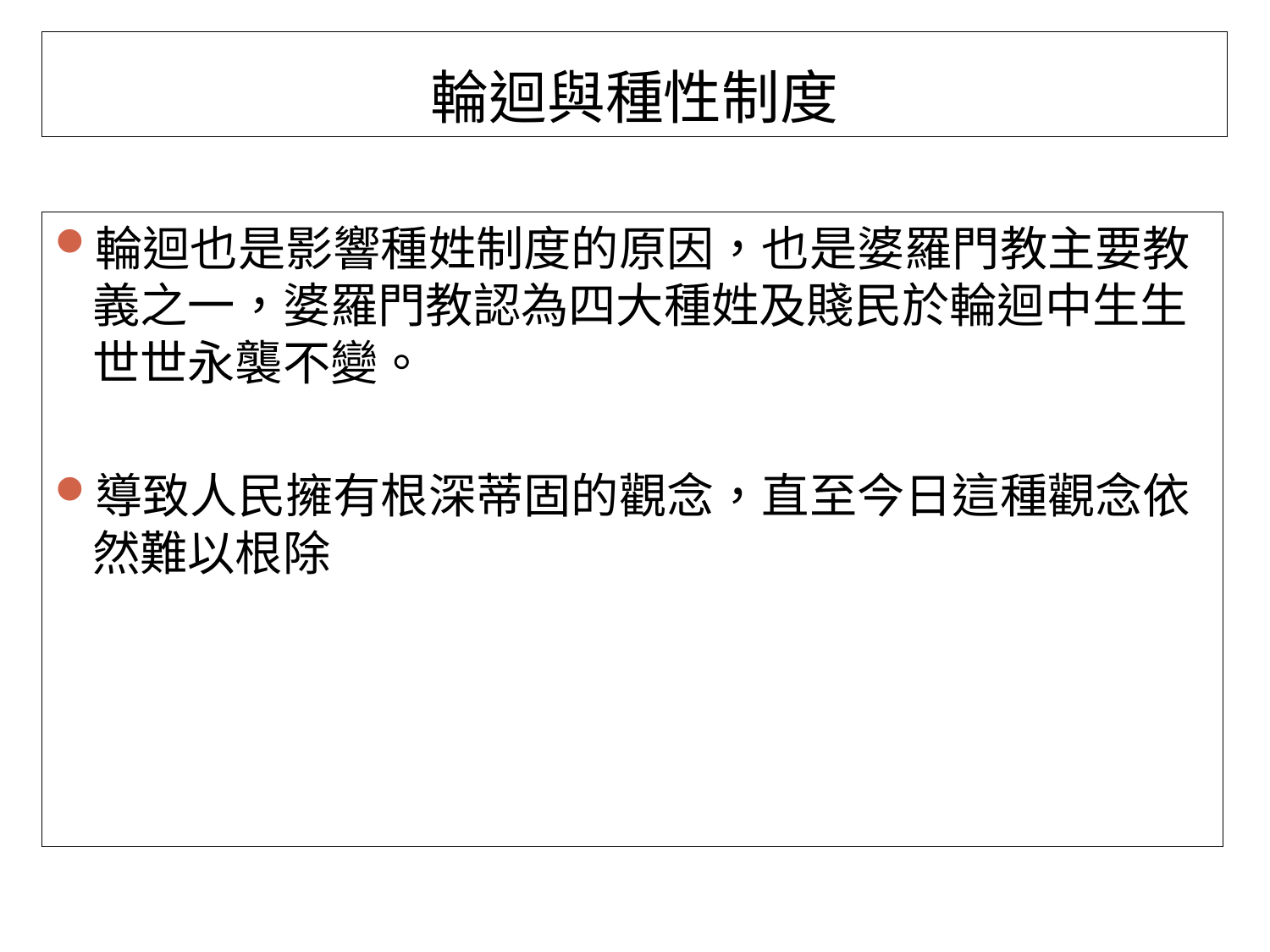

輪迴與種性制度
輪迴也是影響種姓制度的原因，也是婆羅門教主要教義之一，婆羅門教認為四大種姓及賤民於輪迴中生生世世永襲不變。

導致人民擁有根深蒂固的觀念，直至今日這種觀念依然難以根除